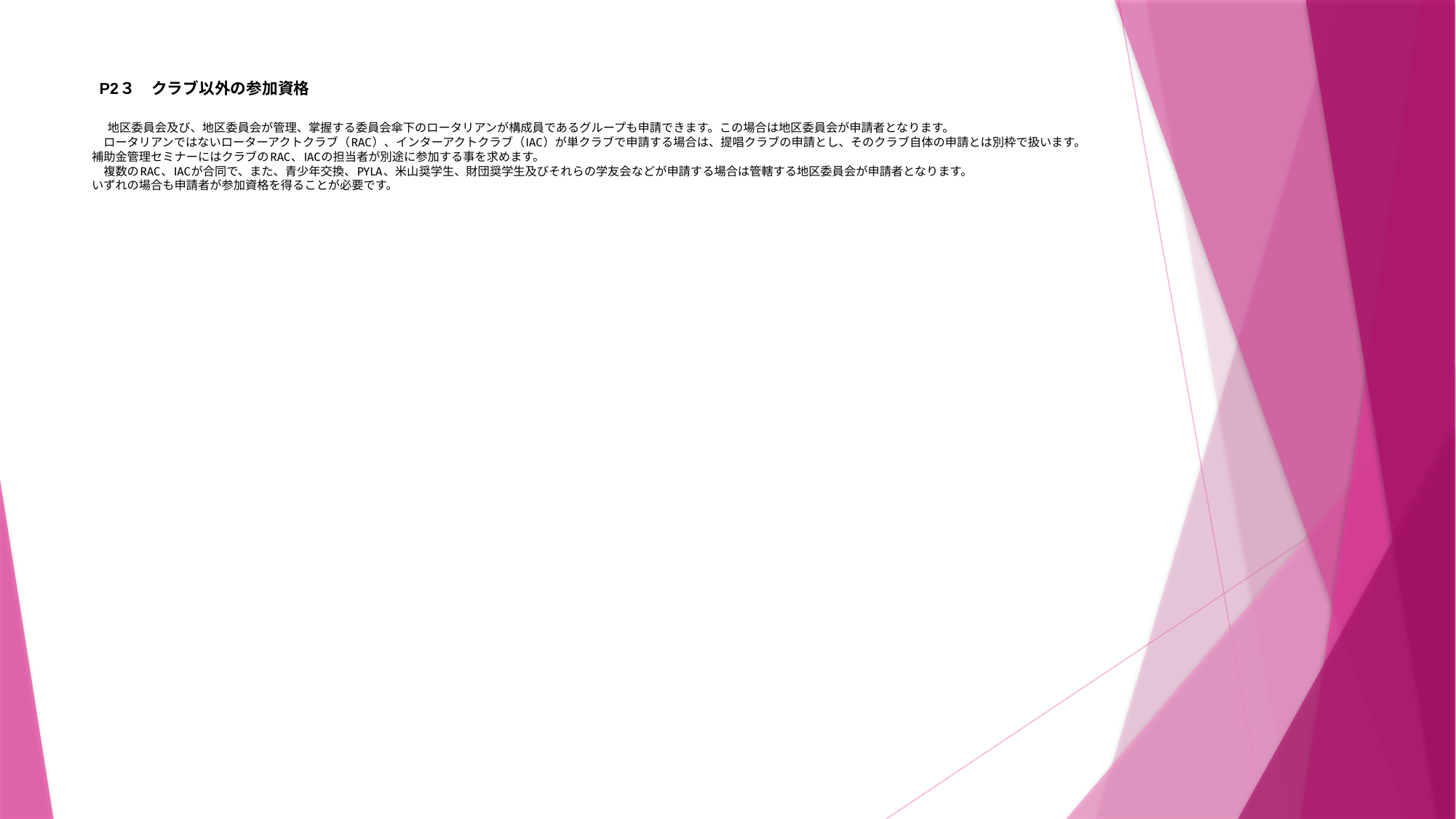

# P2３　クラブ以外の参加資格 　地区委員会及び、地区委員会が管理、掌握する委員会傘下のロータリアンが構成員であるグループも申請できます。この場合は地区委員会が申請者となります。 　ロータリアンではないローターアクトクラブ（RAC）、インターアクトクラブ（IAC）が単クラブで申請する場合は、提唱クラブの申請とし、そのクラブ自体の申請とは別枠で扱います。補助金管理セミナーにはクラブのRAC、IACの担当者が別途に参加する事を求めます。 　複数のRAC、IACが合同で、また、青少年交換、PYLA、米山奨学生、財団奨学生及びそれらの学友会などが申請する場合は管轄する地区委員会が申請者となります。 いずれの場合も申請者が参加資格を得ることが必要です。